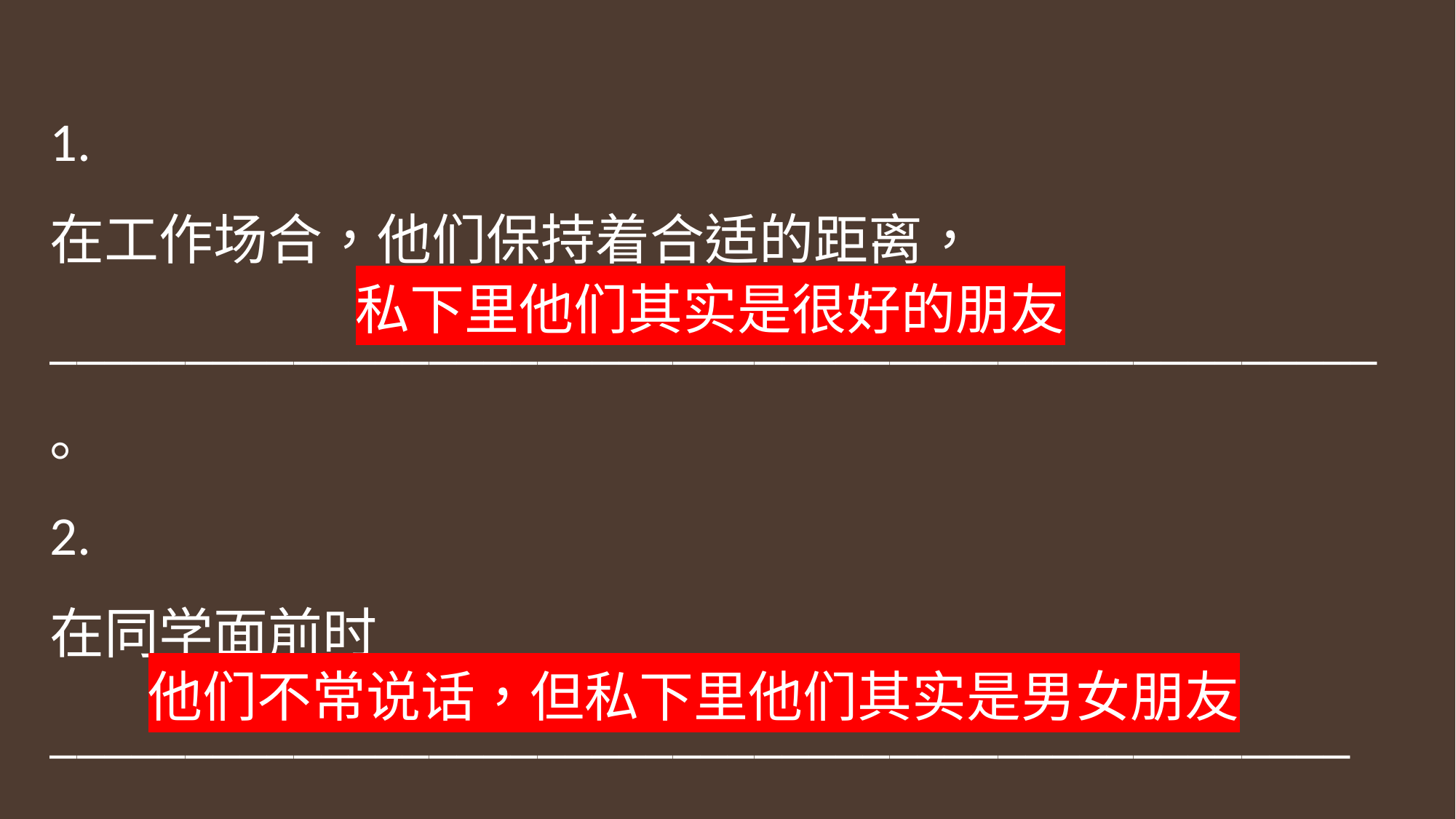

1.
在工作场合，他们保持着合适的距离，
_________________________________________________。
私下里他们其实是很好的朋友
2.
在同学面前时
________________________________________________。
他们不常说话，但私下里他们其实是男女朋友